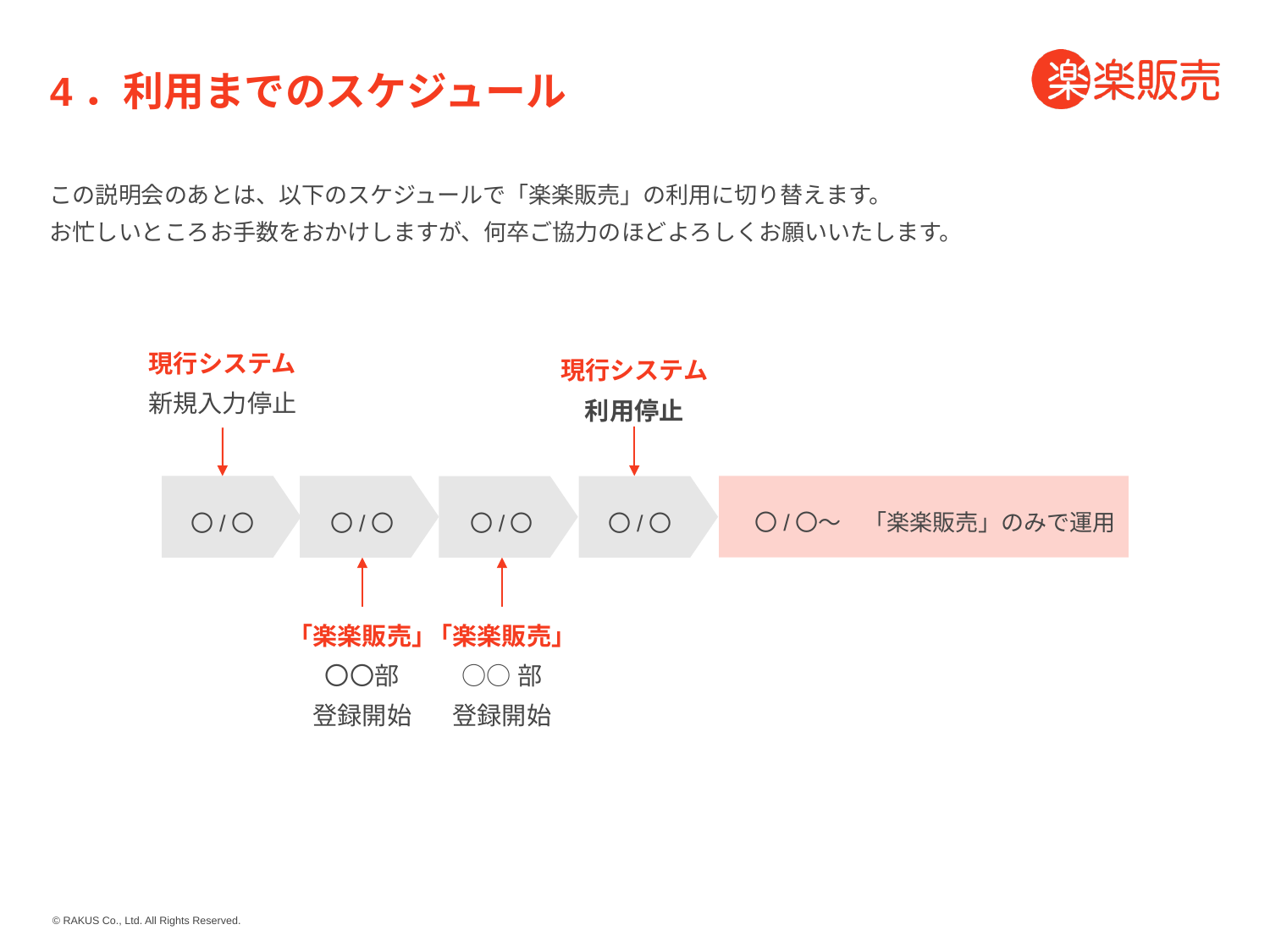

# 4．利用までのスケジュール
この説明会のあとは、以下のスケジュールで「楽楽販売」の利用に切り替えます。
お忙しいところお手数をおかけしますが、何卒ご協力のほどよろしくお願いいたします。

現行システム
新規入力停止
現行システム
利用停止

　〇/〇～　「楽楽販売」のみで運用
〇/〇
〇/〇
〇/〇
〇/〇
「楽楽販売」
○○部
登録開始
「楽楽販売」
〇〇部
登録開始